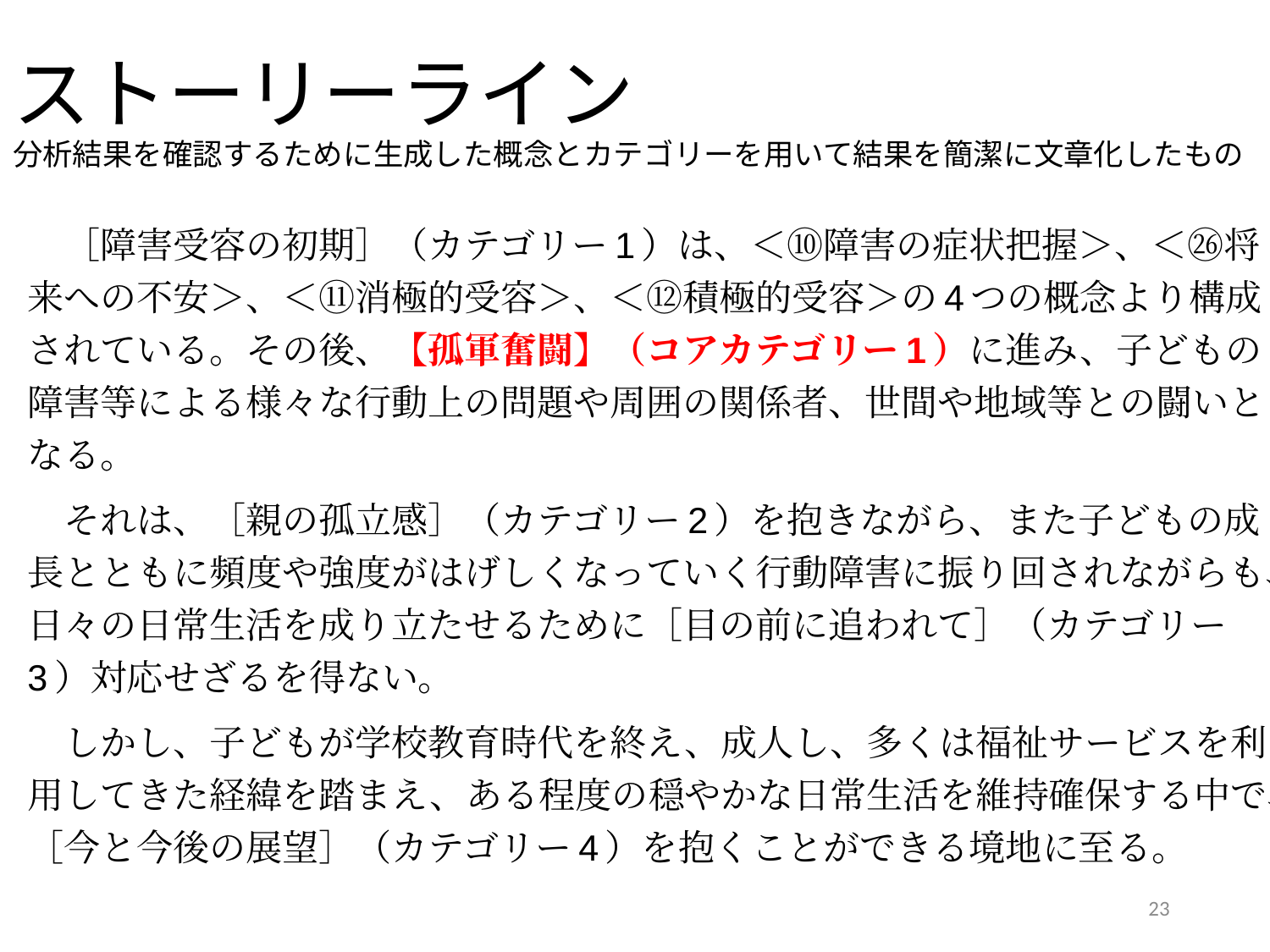

# ストーリーライン 分析結果を確認するために生成した概念とカテゴリーを用いて結果を簡潔に文章化したもの
　［障害受容の初期］（カテゴリー1）は、＜⑩障害の症状把握＞、＜㉖将来への不安＞、＜⑪消極的受容＞、＜⑫積極的受容＞の4つの概念より構成されている。その後、【孤軍奮闘】（コアカテゴリー1）に進み、子どもの障害等による様々な行動上の問題や周囲の関係者、世間や地域等との闘いとなる。
　それは、［親の孤立感］（カテゴリー2）を抱きながら、また子どもの成長とともに頻度や強度がはげしくなっていく行動障害に振り回されながらも、日々の日常生活を成り立たせるために［目の前に追われて］（カテゴリー3）対応せざるを得ない。
　しかし、子どもが学校教育時代を終え、成人し、多くは福祉サービスを利用してきた経緯を踏まえ、ある程度の穏やかな日常生活を維持確保する中で、［今と今後の展望］（カテゴリー4）を抱くことができる境地に至る。
23